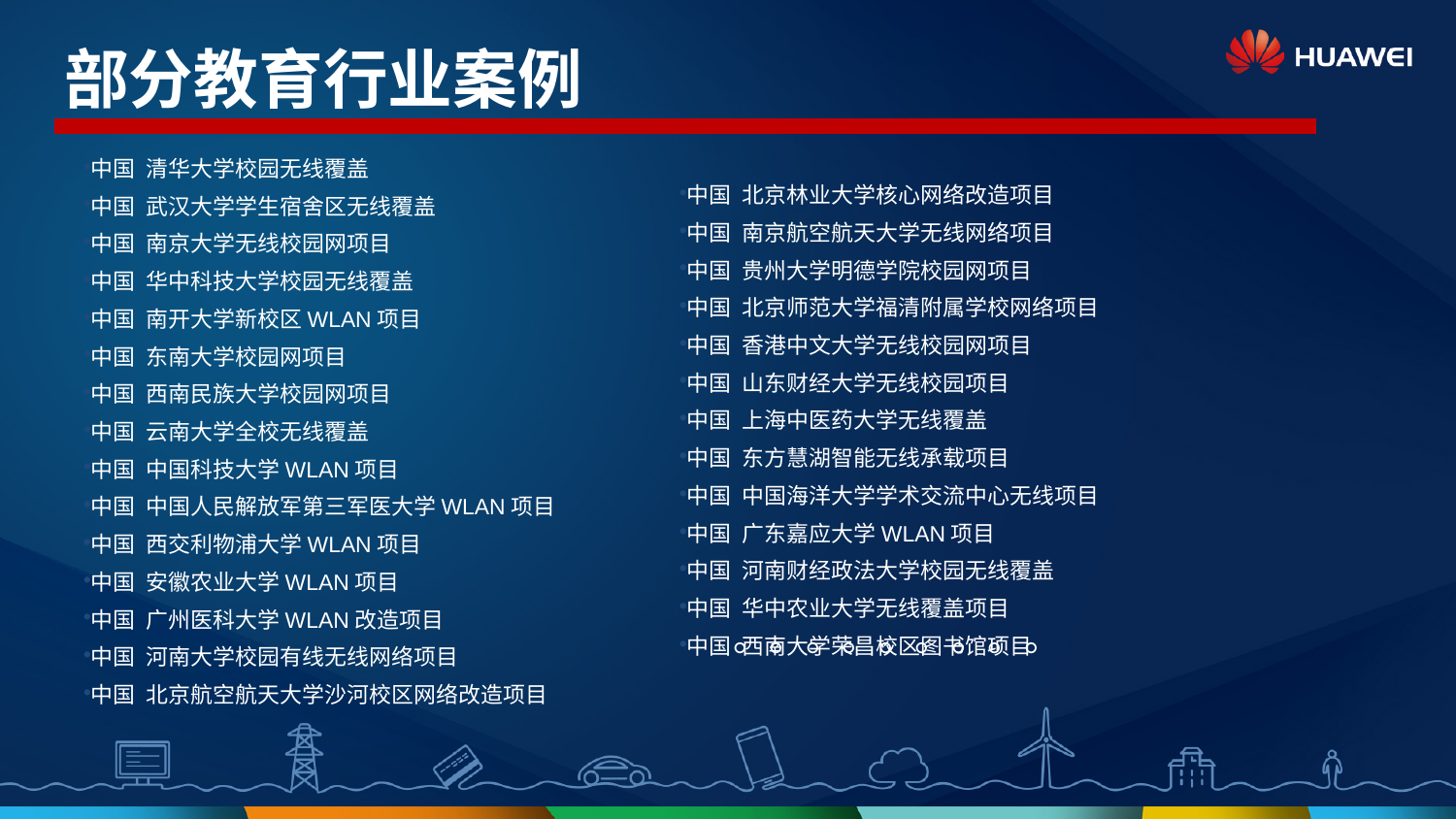

部分教育行业案例
中国  清华大学校园无线覆盖
中国  武汉大学学生宿舍区无线覆盖
中国  南京大学无线校园网项目
中国  华中科技大学校园无线覆盖
中国  南开大学新校区WLAN项目
中国  东南大学校园网项目
中国  西南民族大学校园网项目
中国  云南大学全校无线覆盖
中国  中国科技大学WLAN项目
中国  中国人民解放军第三军医大学WLAN项目
中国  西交利物浦大学WLAN项目
中国  安徽农业大学WLAN项目
中国  广州医科大学WLAN改造项目
中国  河南大学校园有线无线网络项目
中国  北京航空航天大学沙河校区网络改造项目
中国  北京林业大学核心网络改造项目
中国  南京航空航天大学无线网络项目
中国  贵州大学明德学院校园网项目
中国  北京师范大学福清附属学校网络项目
中国  香港中文大学无线校园网项目
中国  山东财经大学无线校园项目
中国  上海中医药大学无线覆盖
中国  东方慧湖智能无线承载项目
中国  中国海洋大学学术交流中心无线项目
中国  广东嘉应大学WLAN项目
中国  河南财经政法大学校园无线覆盖
中国  华中农业大学无线覆盖项目
中国  西南大学荣昌校区图书馆项目

 。。。。。。。。。